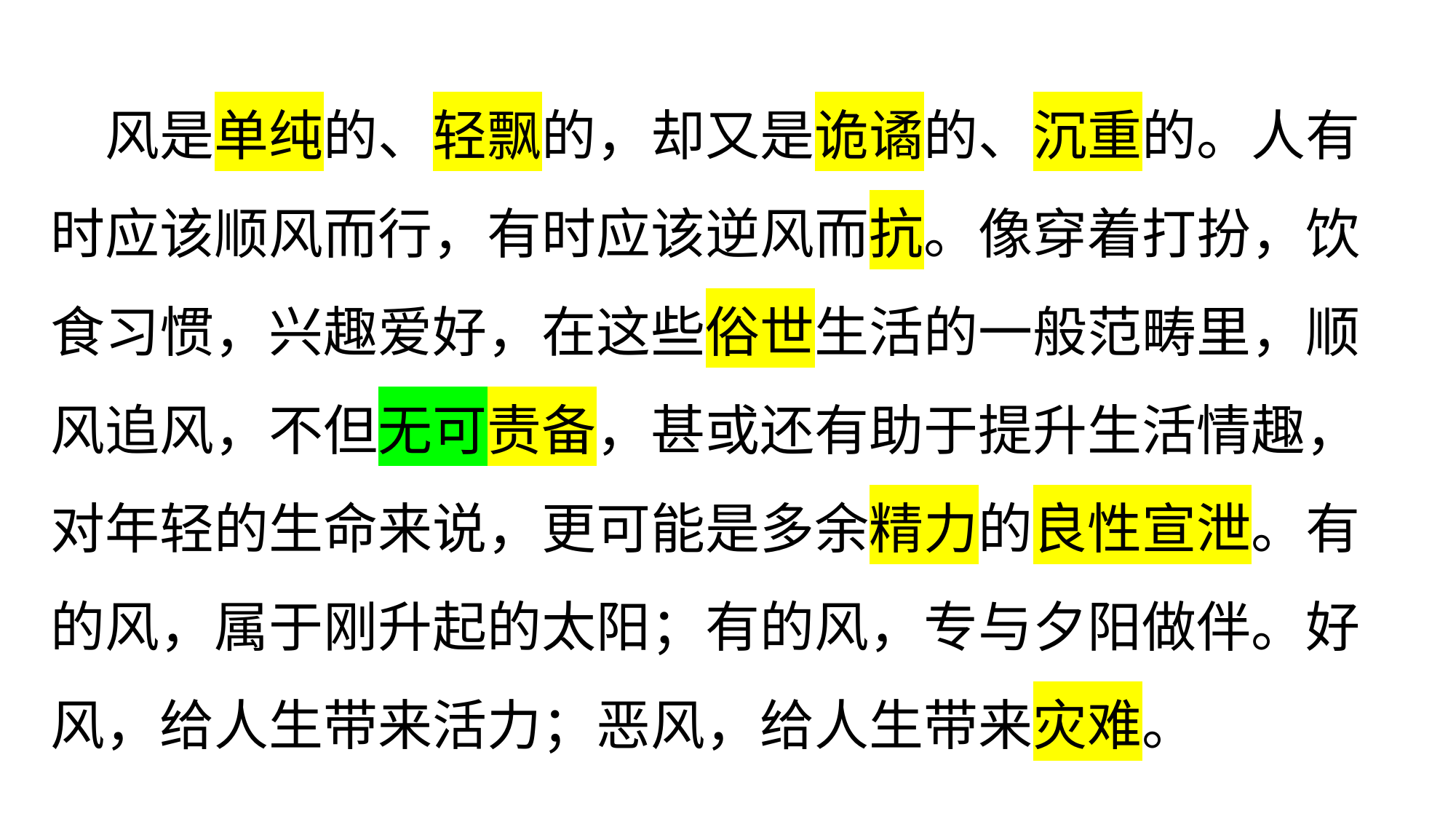

风是单纯的、轻飘的，却又是诡谲的、沉重的。人有时应该顺风而行，有时应该逆风而抗。像穿着打扮，饮食习惯，兴趣爱好，在这些俗世生活的一般范畴里，顺风追风，不但无可责备，甚或还有助于提升生活情趣，对年轻的生命来说，更可能是多余精力的良性宣泄。有的风，属于刚升起的太阳；有的风，专与夕阳做伴。好风，给人生带来活力；恶风，给人生带来灾难。